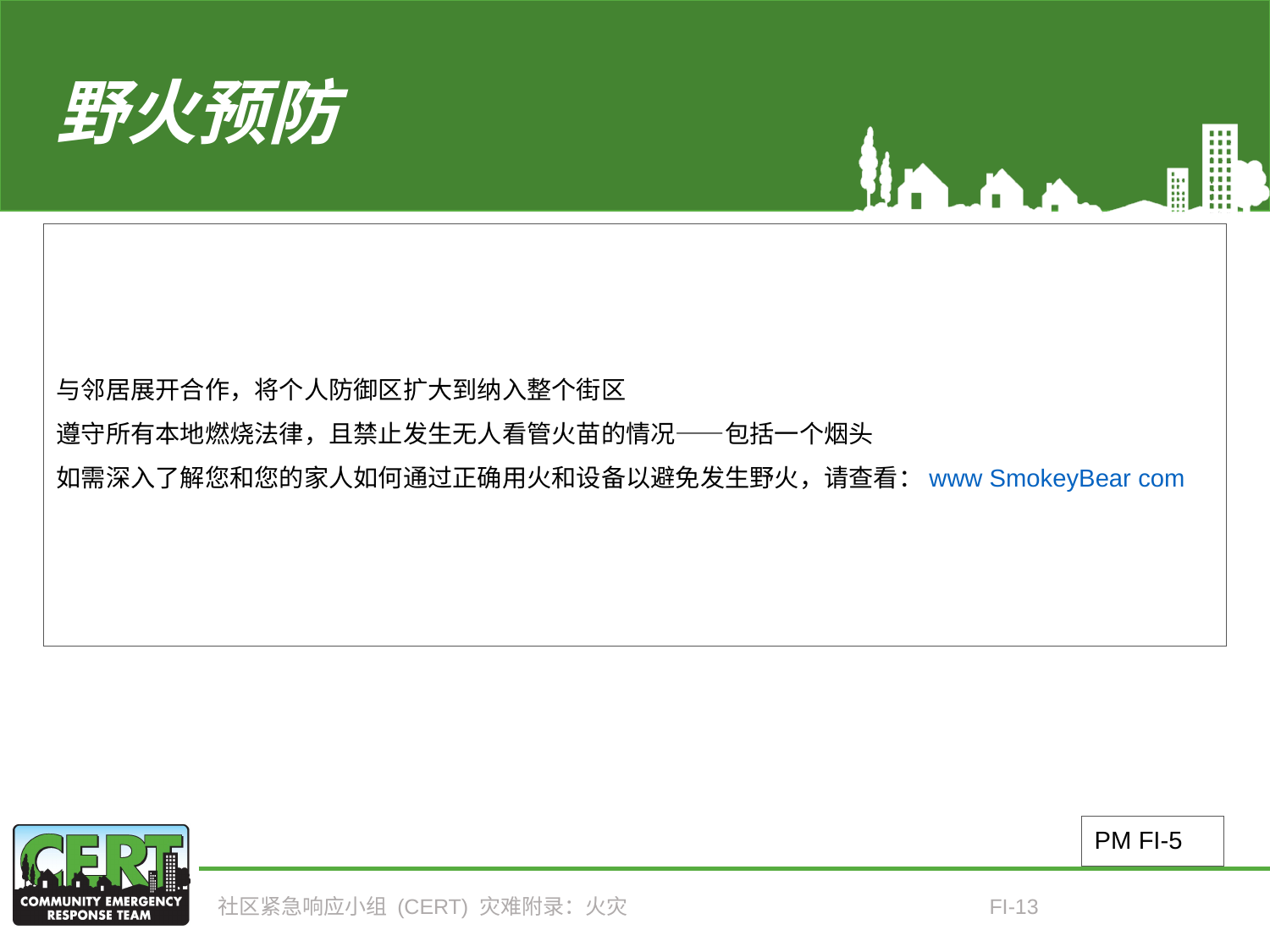

# 野火预防
与邻居展开合作，将个人防御区扩大到纳入整个街区
遵守所有本地燃烧法律，且禁止发生无人看管火苗的情况——包括一个烟头
如需深入了解您和您的家人如何通过正确用火和设备以避免发生野火，请查看：www SmokeyBear com
PM FI-5
社区紧急响应小组 (CERT) 灾难附录：火灾
FI-13